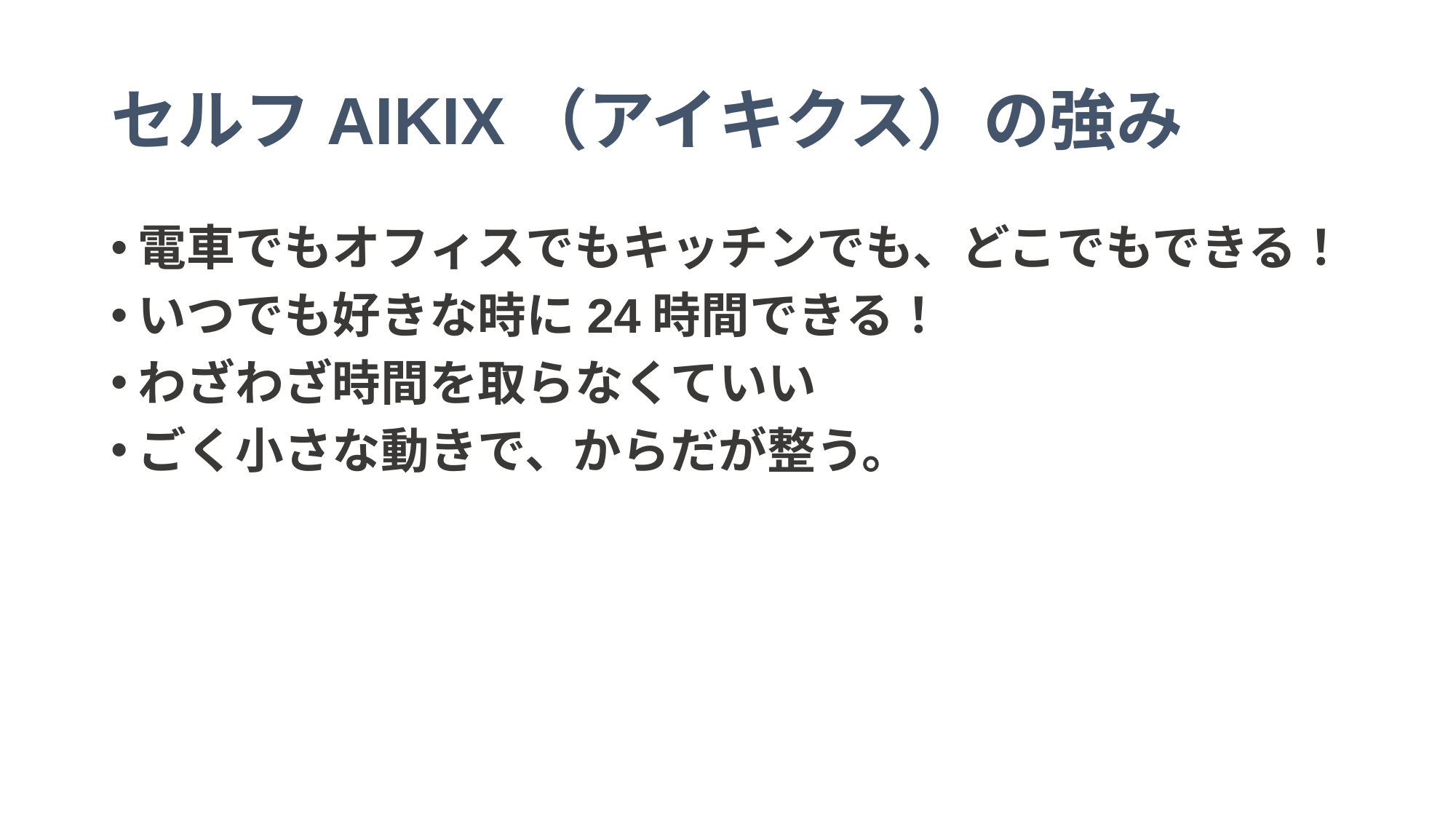

# セルフAIKIX（アイキクス）の強み
電車でもオフィスでもキッチンでも、どこでもできる！
いつでも好きな時に24時間できる！
わざわざ時間を取らなくていい
ごく小さな動きで、からだが整う。